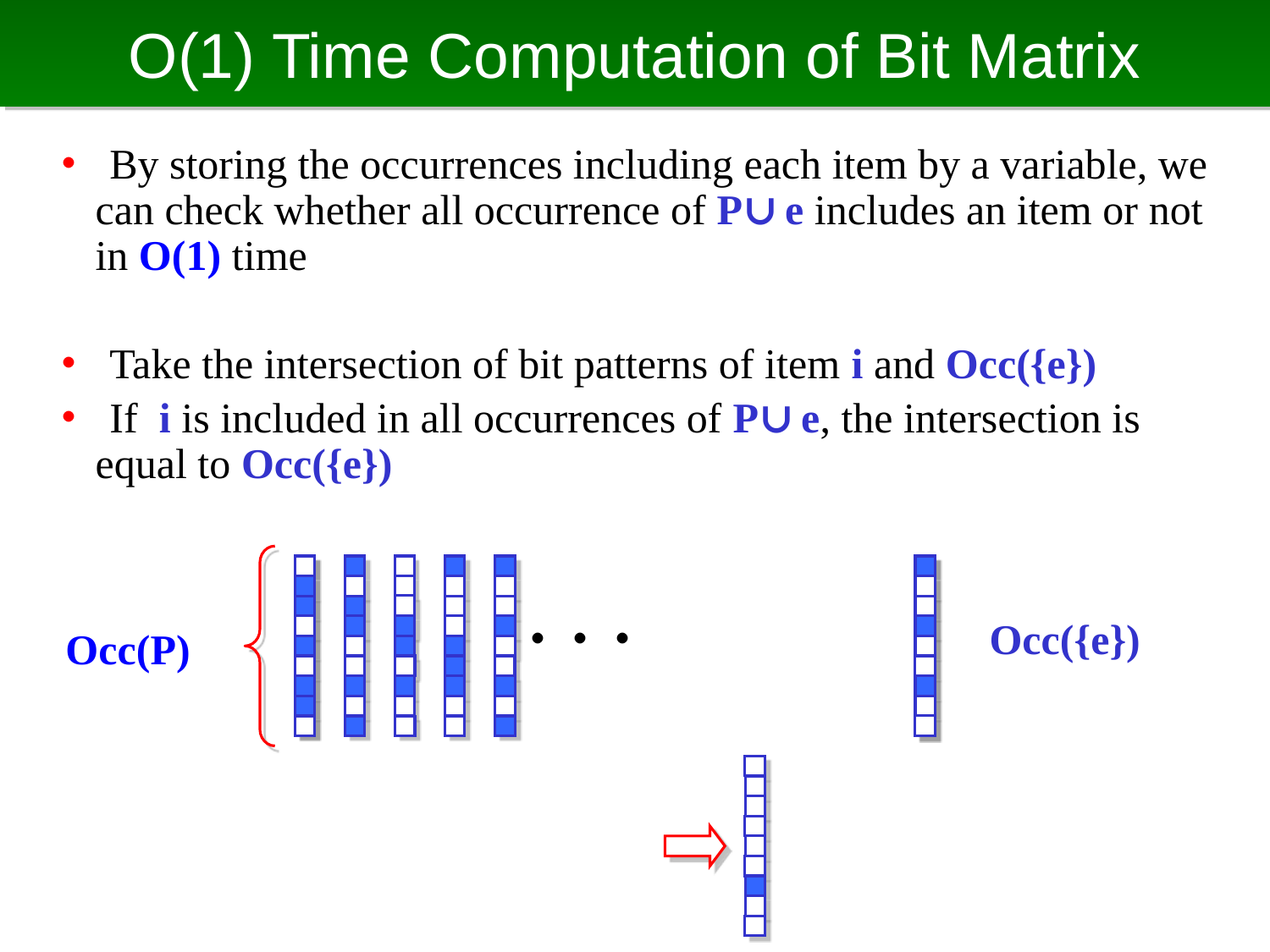

# O(1) Time Computation of Bit Matrix
・ By storing the occurrences including each item by a variable, we can check whether all occurrence of P∪e includes an item or not in O(1) time

・ Take the intersection of bit patterns of item i and Occ({e})
・ If  i is included in all occurrences of P∪e, the intersection is equal to Occ({e})

・・・
Occ({e})
Occ(P)